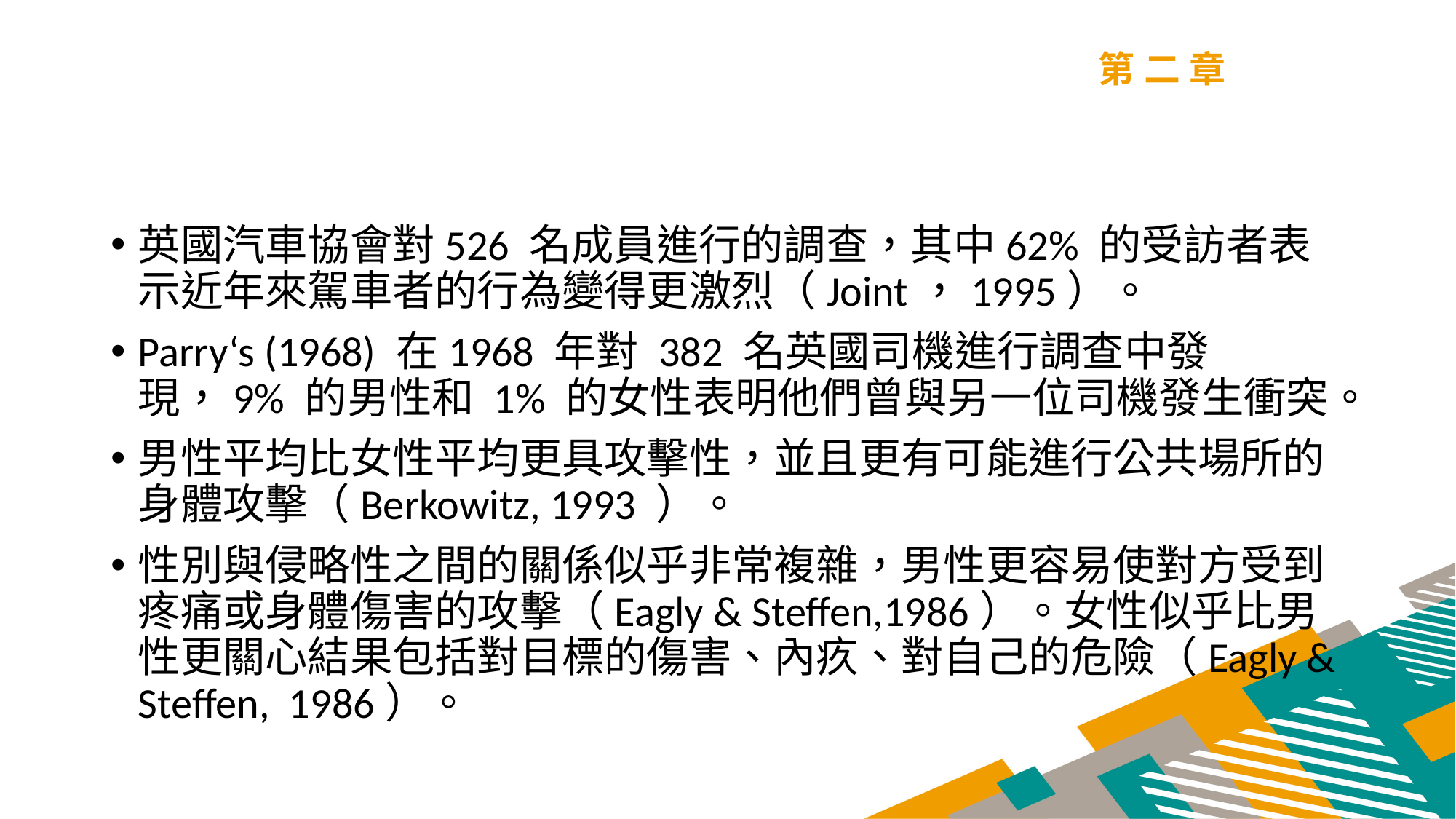

第二章

英國汽車協會對526 名成員進行的調查，其中62% 的受訪者表示近年來駕車者的行為變得更激烈（Joint，1995）。
Parry‘s (1968) 在1968 年對 382 名英國司機進行調查中發現，9% 的男性和 1% 的女性表明他們曾與另一位司機發生衝突。
男性平均比女性平均更具攻擊性，並且更有可能進行公共場所的身體攻擊（Berkowitz, 1993 ）。
性別與侵略性之間的關係似乎非常複雜，男性更容易使對方受到疼痛或身體傷害的攻擊（Eagly & Steffen,1986）。女性似乎比男性更關心結果包括對目標的傷害、內疚、對自己的危險（Eagly & Steffen,  1986）。